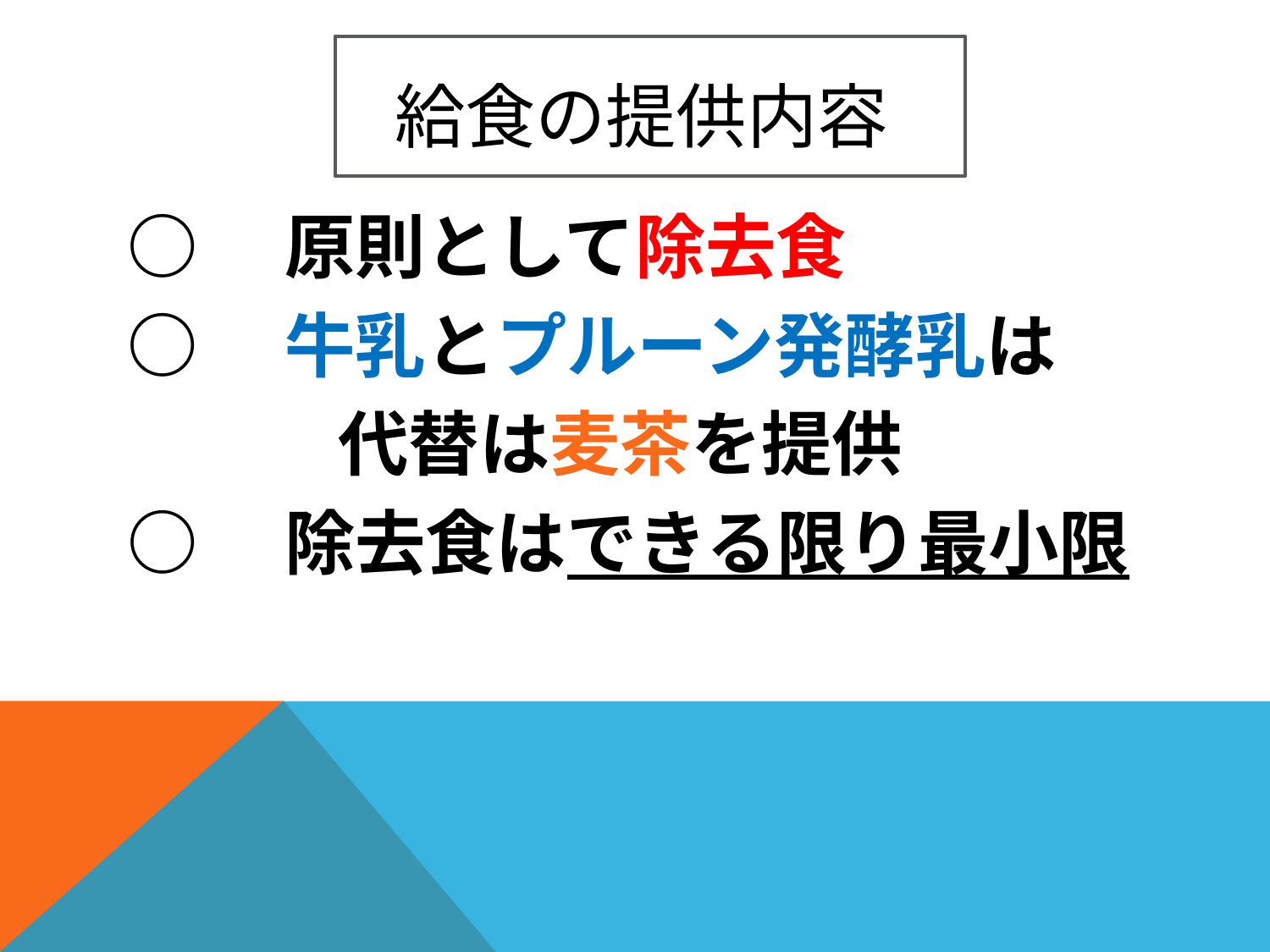

# 給食の提供内容
○　原則として除去食
○　牛乳とプルーン発酵乳は
　　　代替は麦茶を提供
○　除去食はできる限り最小限